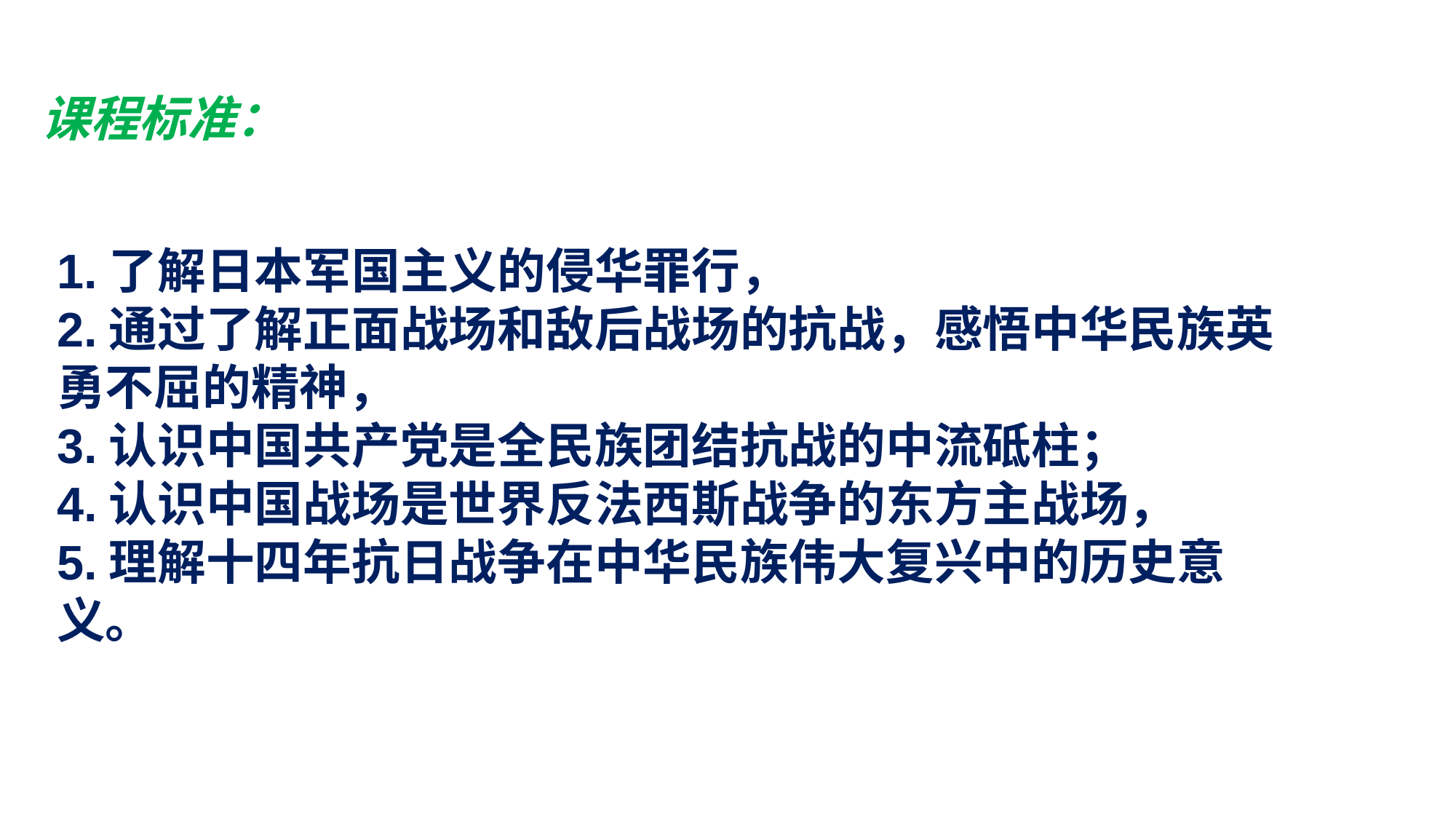

课程标准：
1.了解日本军国主义的侵华罪行，
2.通过了解正面战场和敌后战场的抗战，感悟中华民族英勇不屈的精神，
3.认识中国共产党是全民族团结抗战的中流砥柱；
4.认识中国战场是世界反法西斯战争的东方主战场，
5.理解十四年抗日战争在中华民族伟大复兴中的历史意义。